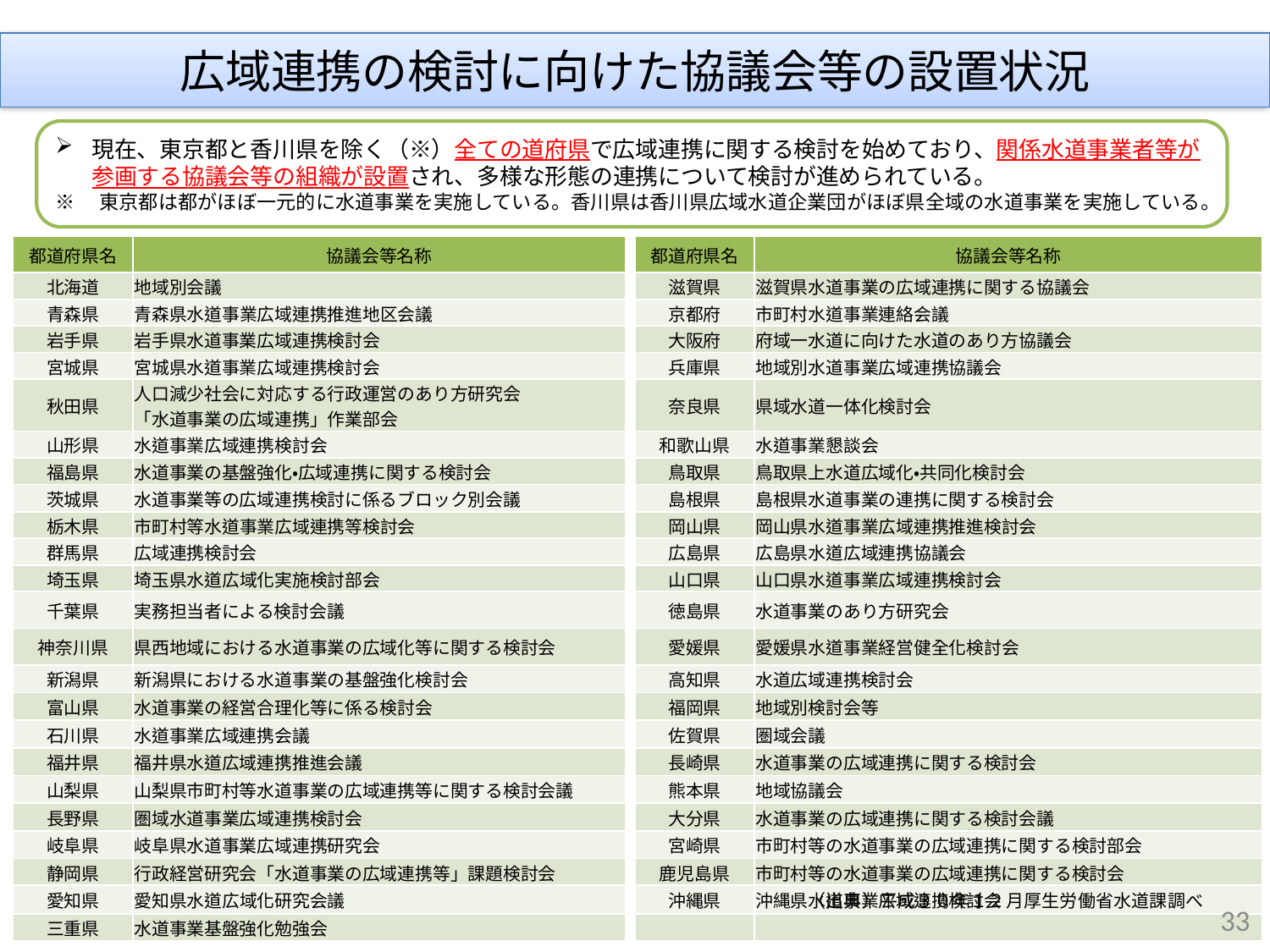

広域連携の検討に向けた協議会等の設置状況
現在、東京都と香川県を除く（※）全ての道府県で広域連携に関する検討を始めており、関係水道事業者等が参画する協議会等の組織が設置され、多様な形態の連携について検討が進められている。
※　東京都は都がほぼ一元的に水道事業を実施している。香川県は香川県広域水道企業団がほぼ県全域の水道事業を実施している。
| 都道府県名 | 協議会等名称 |  | 都道府県名 | 協議会等名称 |
| --- | --- | --- | --- | --- |
| 北海道 | 地域別会議 |  | 滋賀県 | 滋賀県水道事業の広域連携に関する協議会 |
| 青森県 | 青森県水道事業広域連携推進地区会議 |  | 京都府 | 市町村水道事業連絡会議 |
| 岩手県 | 岩手県水道事業広域連携検討会 |  | 大阪府 | 府域一水道に向けた水道のあり方協議会 |
| 宮城県 | 宮城県水道事業広域連携検討会 |  | 兵庫県 | 地域別水道事業広域連携協議会 |
| 秋田県 | 人口減少社会に対応する行政運営のあり方研究会 「水道事業の広域連携」作業部会 |  | 奈良県 | 県域水道一体化検討会 |
| 山形県 | 水道事業広域連携検討会 |  | 和歌山県 | 水道事業懇談会 |
| 福島県 | 水道事業の基盤強化・広域連携に関する検討会 |  | 鳥取県 | 鳥取県上水道広域化・共同化検討会 |
| 茨城県 | 水道事業等の広域連携検討に係るブロック別会議 |  | 島根県 | 島根県水道事業の連携に関する検討会 |
| 栃木県 | 市町村等水道事業広域連携等検討会 |  | 岡山県 | 岡山県水道事業広域連携推進検討会 |
| 群馬県 | 広域連携検討会 |  | 広島県 | 広島県水道広域連携協議会 |
| 埼玉県 | 埼玉県水道広域化実施検討部会 |  | 山口県 | 山口県水道事業広域連携検討会 |
| 千葉県 | 実務担当者による検討会議 |  | 徳島県 | 水道事業のあり方研究会 |
| 神奈川県 | 県西地域における水道事業の広域化等に関する検討会 |  | 愛媛県 | 愛媛県水道事業経営健全化検討会 |
| 新潟県 | 新潟県における水道事業の基盤強化検討会 |  | 高知県 | 水道広域連携検討会 |
| 富山県 | 水道事業の経営合理化等に係る検討会 |  | 福岡県 | 地域別検討会等 |
| 石川県 | 水道事業広域連携会議 |  | 佐賀県 | 圏域会議 |
| 福井県 | 福井県水道広域連携推進会議 |  | 長崎県 | 水道事業の広域連携に関する検討会 |
| 山梨県 | 山梨県市町村等水道事業の広域連携等に関する検討会議 |  | 熊本県 | 地域協議会 |
| 長野県 | 圏域水道事業広域連携検討会 |  | 大分県 | 水道事業の広域連携に関する検討会議 |
| 岐阜県 | 岐阜県水道事業広域連携研究会 |  | 宮崎県 | 市町村等の水道事業の広域連携に関する検討部会 |
| 静岡県 | 行政経営研究会「水道事業の広域連携等」課題検討会 |  | 鹿児島県 | 市町村等の水道事業の広域連携に関する検討会 |
| 愛知県 | 愛知県水道広域化研究会議 |  | 沖縄県 | 沖縄県水道事業広域連携検討会 |
| 三重県 | 水道事業基盤強化勉強会 |  |  |  |
（出典）平成３０年１２月厚生労働省水道課調べ
33